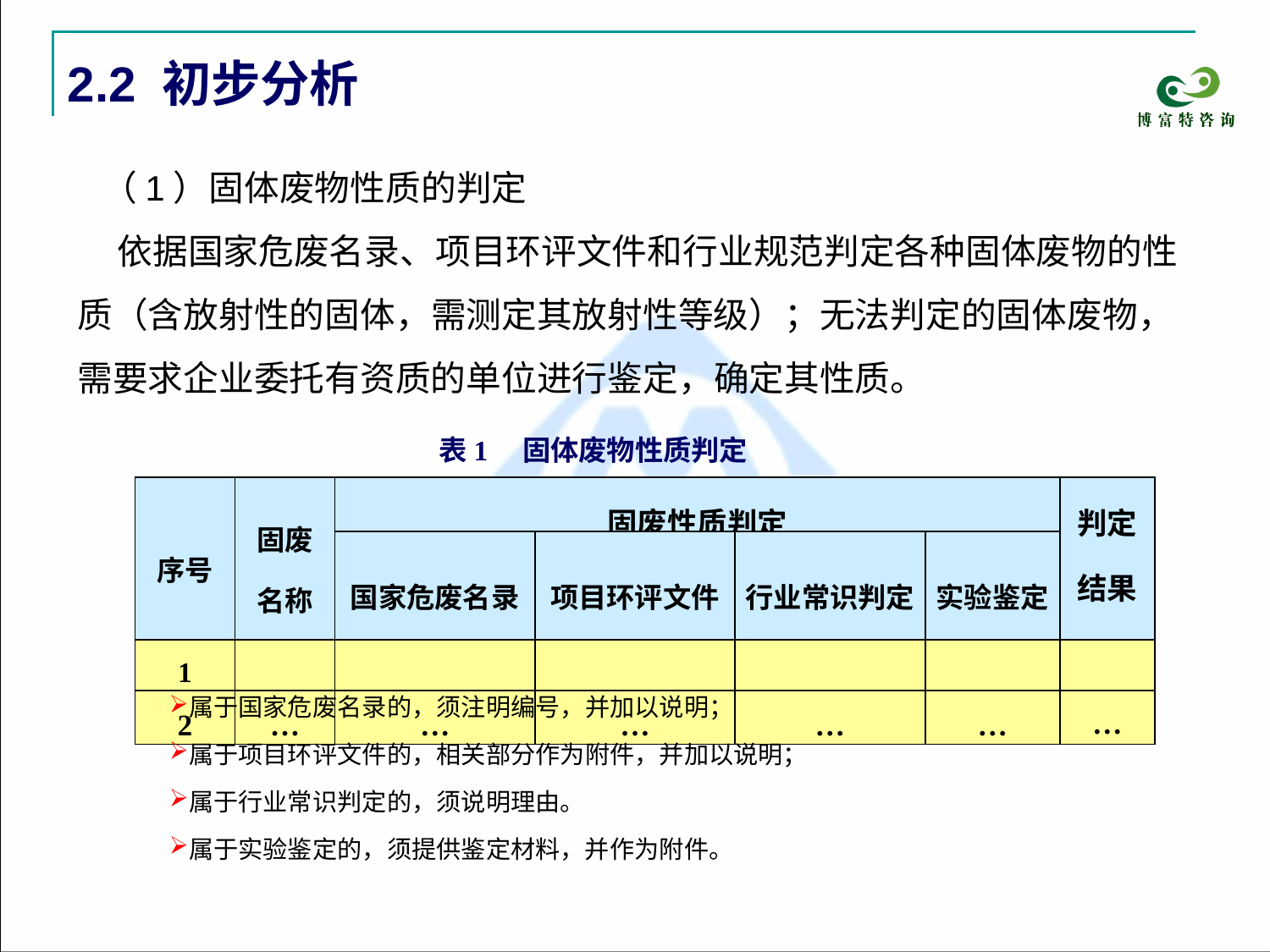

2.2 初步分析
  （1）固体废物性质的判定
    依据国家危废名录、项目环评文件和行业规范判定各种固体废物的性质（含放射性的固体，需测定其放射性等级）；无法判定的固体废物，需要求企业委托有资质的单位进行鉴定，确定其性质。

表1    固体废物性质判定
| 序号 | 固废 名称 | 固废性质判定 |  |  |  | 判定结果 |
| --- | --- | --- | --- | --- | --- | --- |
|  |  | 国家危废名录 | 项目环评文件 | 行业常识判定 | 实验鉴定 |  |
| 1 |  |  |  |  |  |  |
| 2 | … | … | … | … | … | … |
属于国家危废名录的，须注明编号，并加以说明；
属于项目环评文件的，相关部分作为附件，并加以说明；
属于行业常识判定的，须说明理由。
属于实验鉴定的，须提供鉴定材料，并作为附件。